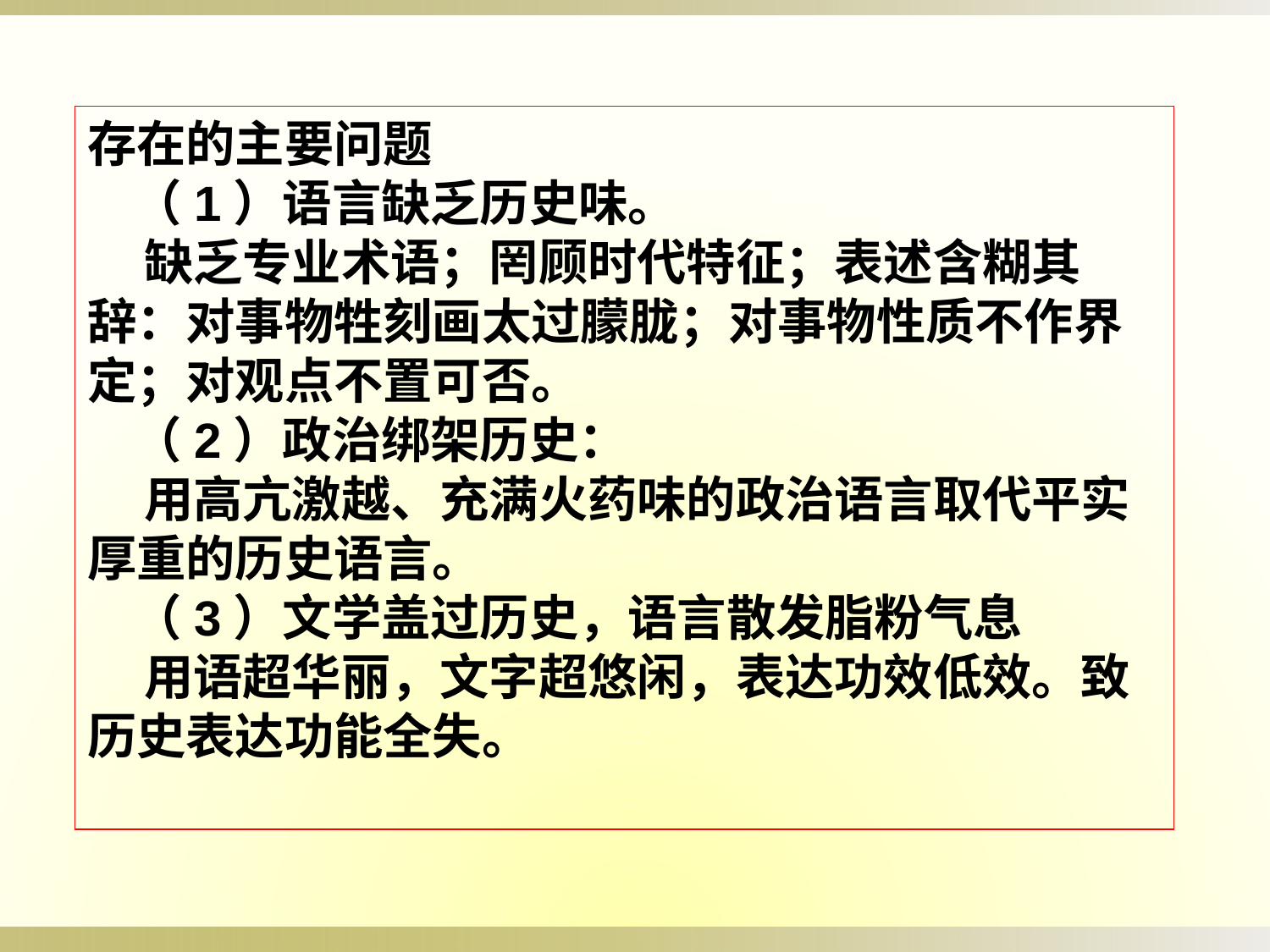

存在的主要问题
   （1）语言缺乏历史味。
    缺乏专业术语；罔顾时代特征；表述含糊其辞：对事物牲刻画太过朦胧；对事物性质不作界定；对观点不置可否。
   （2）政治绑架历史：
    用高亢激越、充满火药味的政治语言取代平实厚重的历史语言。
   （3）文学盖过历史，语言散发脂粉气息
    用语超华丽，文字超悠闲，表达功效低效。致历史表达功能全失。